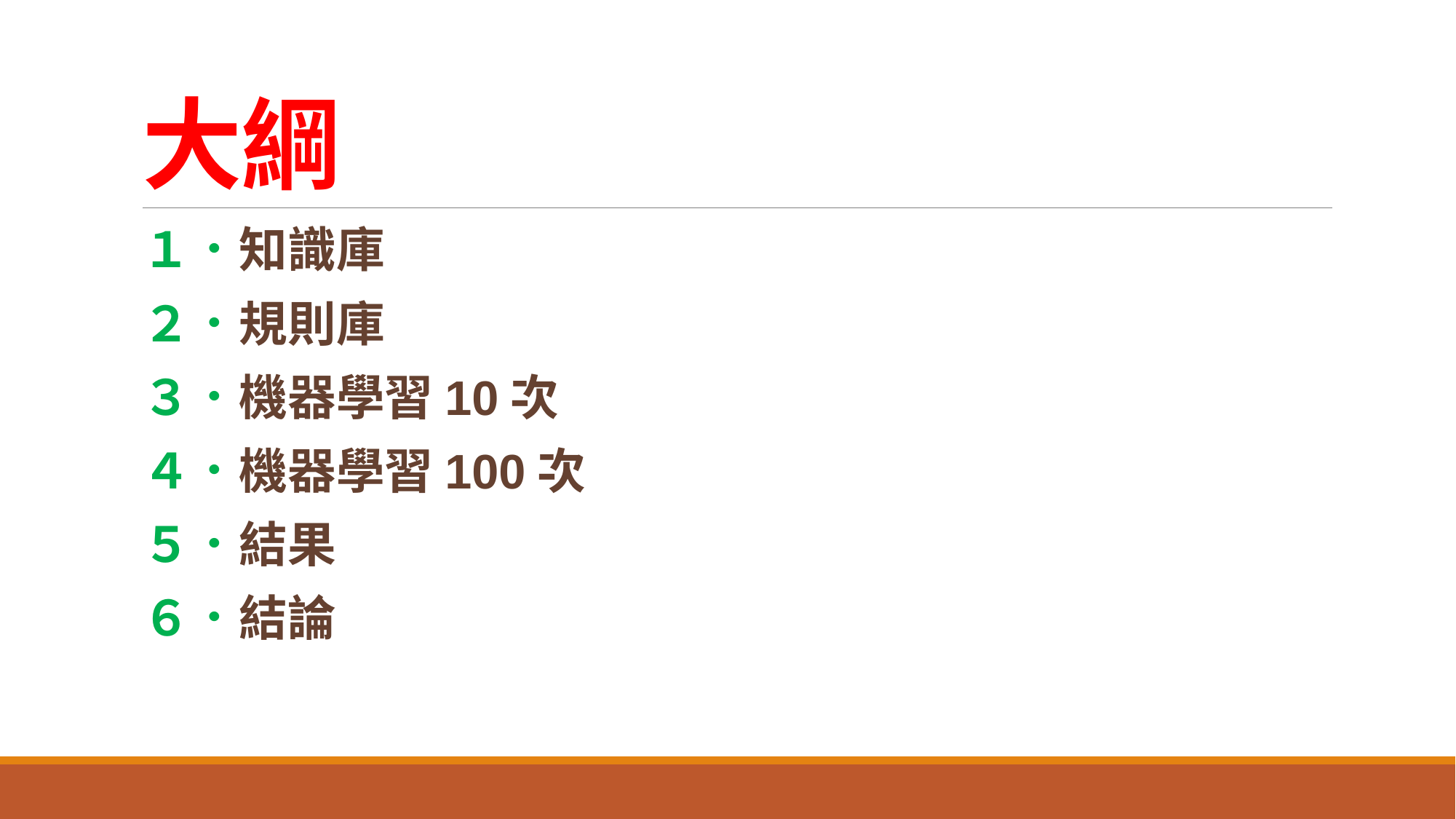

# 大綱
１．知識庫
２．規則庫
３．機器學習10次
４．機器學習100次
５．結果
６．結論